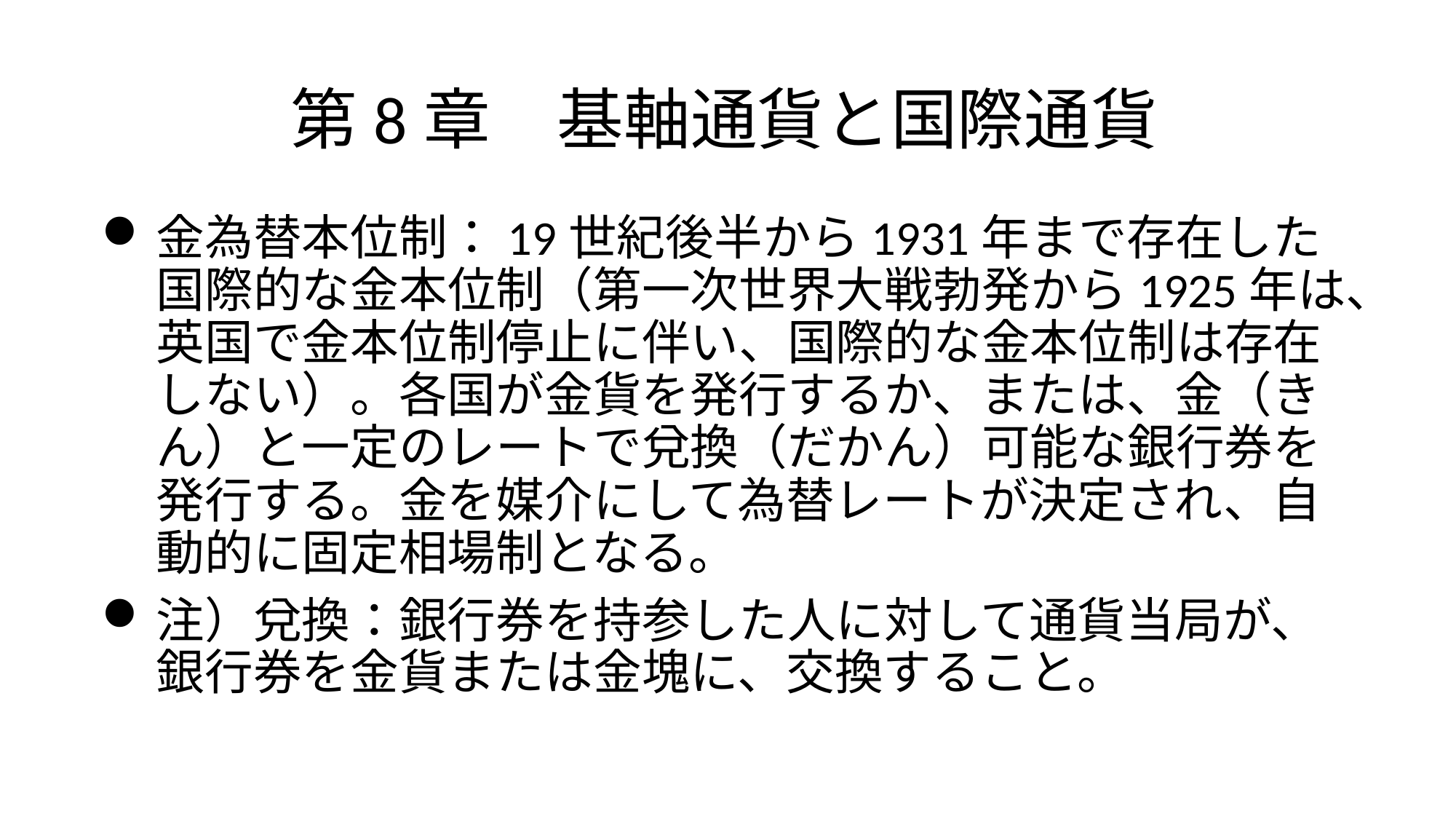

# 第8章　基軸通貨と国際通貨
金為替本位制：19世紀後半から1931年まで存在した国際的な金本位制（第一次世界大戦勃発から1925年は、英国で金本位制停止に伴い、国際的な金本位制は存在しない）。各国が金貨を発行するか、または、金（きん）と一定のレートで兌換（だかん）可能な銀行券を発行する。金を媒介にして為替レートが決定され、自動的に固定相場制となる。
注）兌換：銀行券を持参した人に対して通貨当局が、銀行券を金貨または金塊に、交換すること。